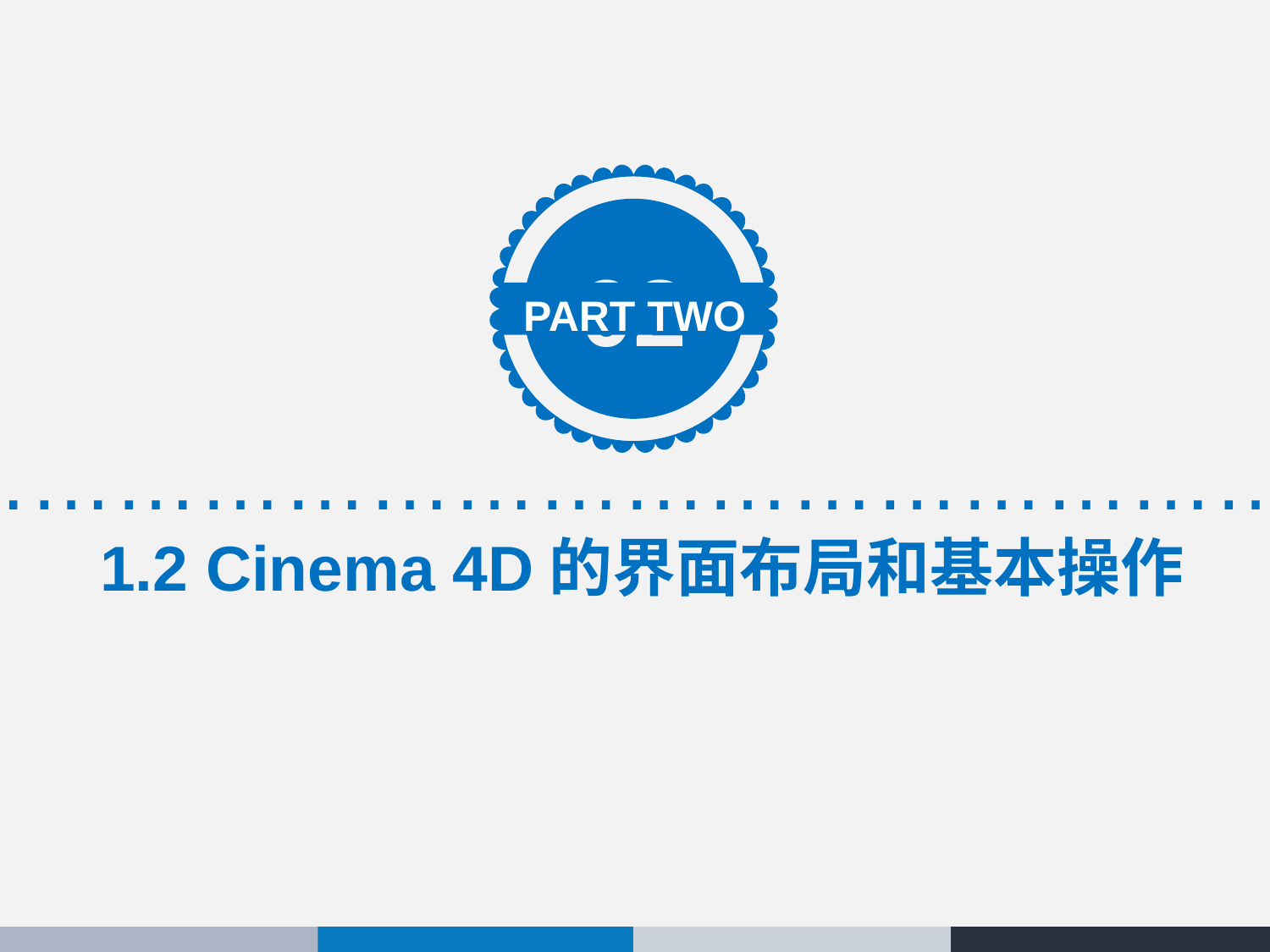

02
…………………………………………

PART TWO
1.2 Cinema 4D的界面布局和基本操作